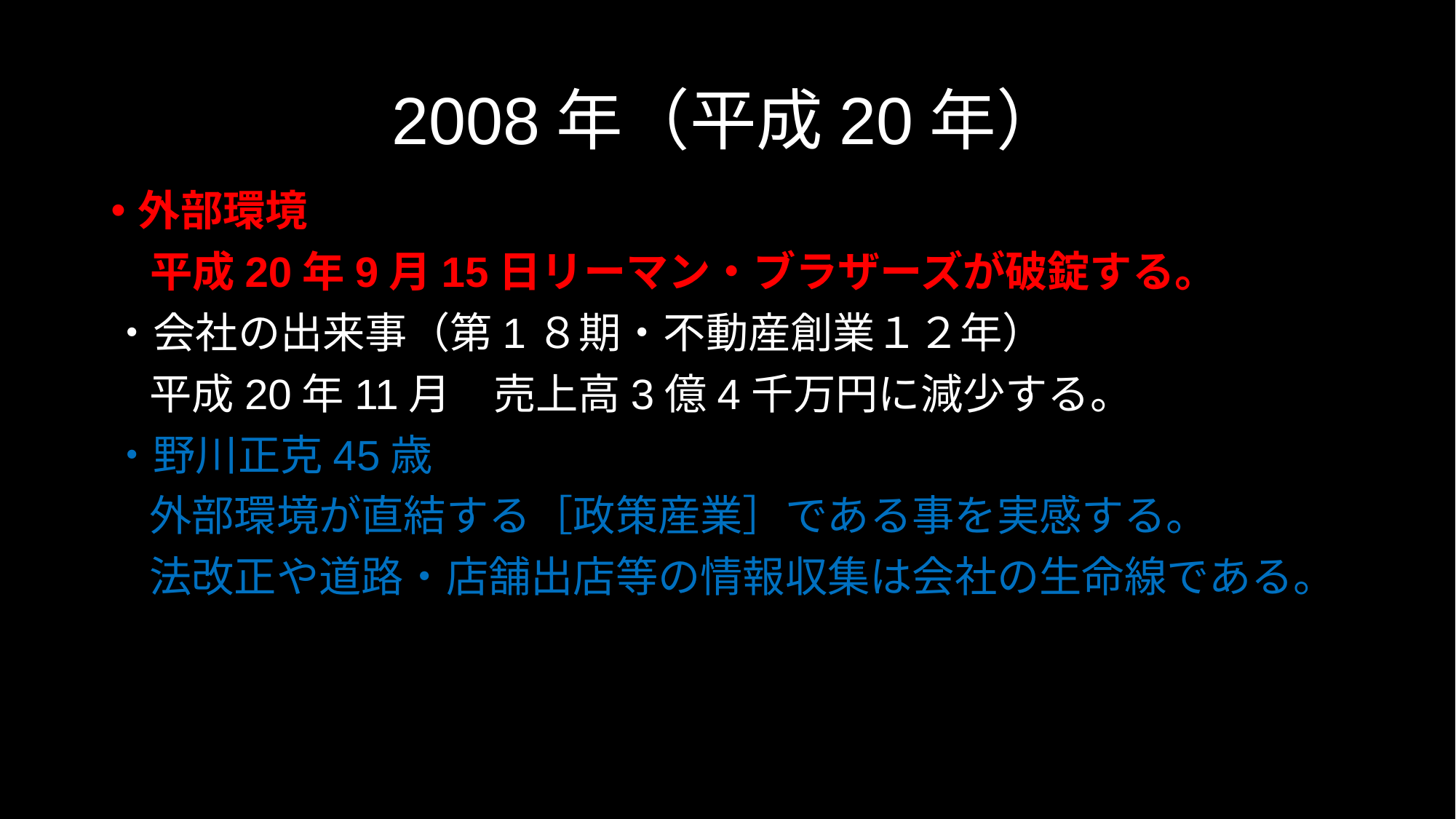

# 2008年（平成20年）
外部環境
   平成20年9月15日リーマン・ブラザーズが破錠する。
・会社の出来事（第1８期・不動産創業１２年）
   平成20年11月　売上高3億4千万円に減少する。る。
・野川正克45歳
   外部環境が直結する［政策産業］である事を実感する。
   法改正や道路・店舗出店等の情報収集は会社の生命線である。